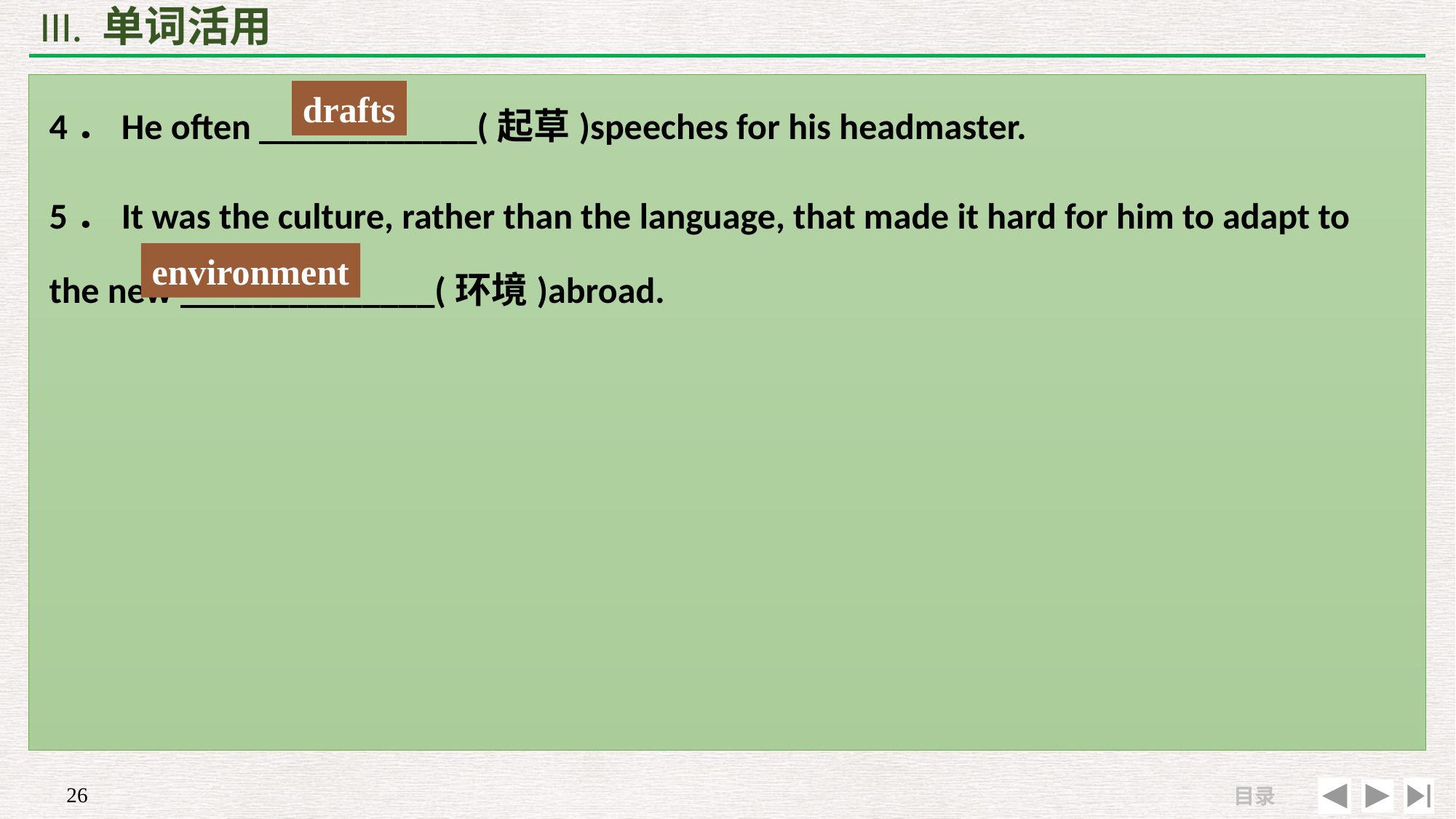

# III. 单词活用
4．He often ____________(起草)speeches for his headmaster.
5．It was the culture, rather than the language, that made it hard for him to adapt to the new ______________(环境)abroad.

drafts
environment